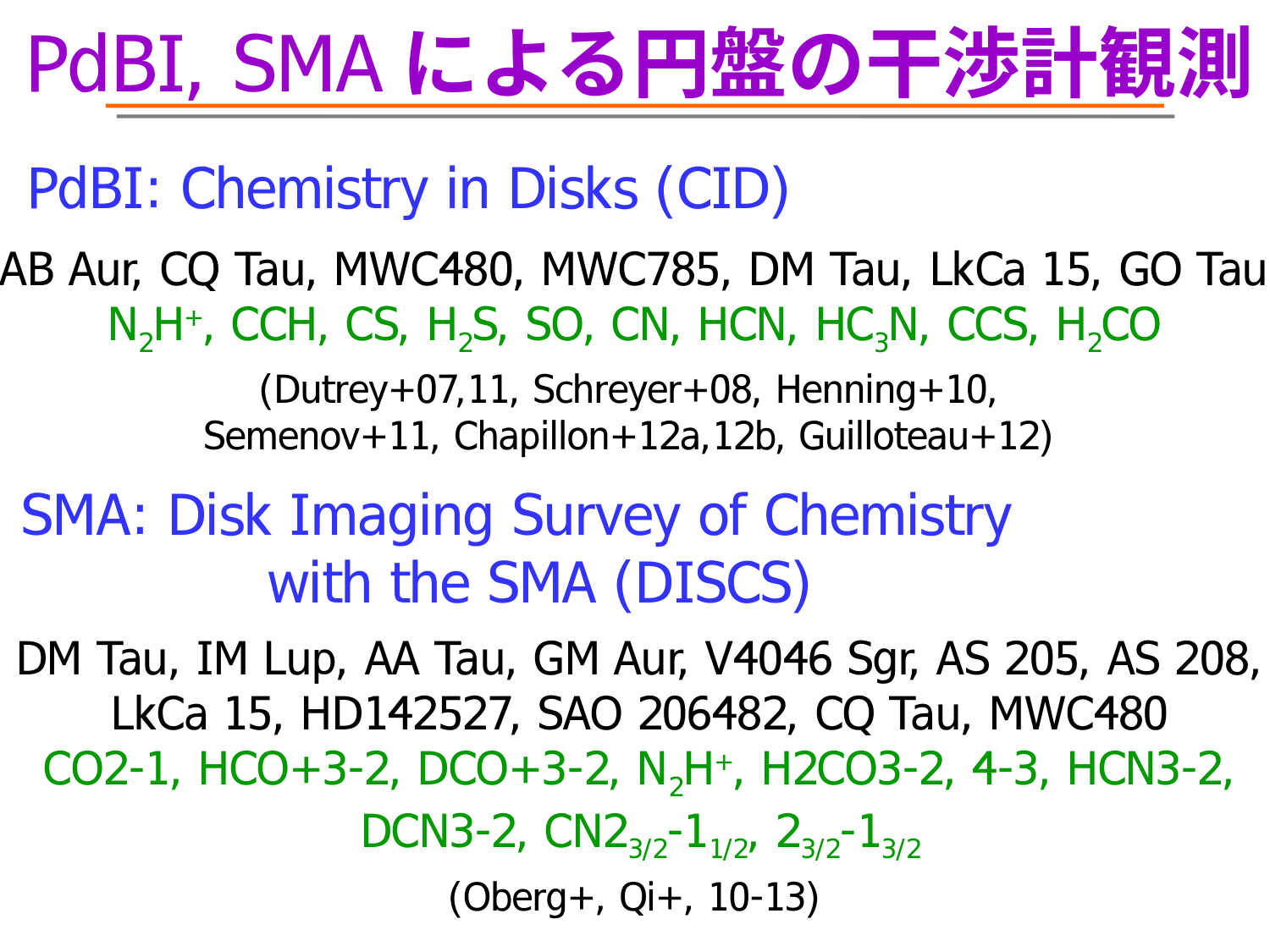

PdBI, SMAによる円盤の干渉計観測

PdBI: Chemistry in Disks (CID)
AB Aur, CQ Tau, MWC480, MWC785, DM Tau, LkCa 15, GO Tau
N2H+, CCH, CS, H2S, SO, CN, HCN, HC3N, CCS, H2CO
(Dutrey+07,11, Schreyer+08, Henning+10,
Semenov+11, Chapillon+12a,12b, Guilloteau+12)
SMA: Disk Imaging Survey of Chemistry
              with the SMA (DISCS)
DM Tau, IM Lup, AA Tau, GM Aur, V4046 Sgr, AS 205, AS 208, LkCa 15, HD142527, SAO 206482, CQ Tau, MWC480
CO2-1, HCO+3-2, DCO+3-2, N2H+, H2CO3-2, 4-3, HCN3-2, DCN3-2, CN23/2-11/2, 23/2-13/2
(Oberg+, Qi+, 10-13)